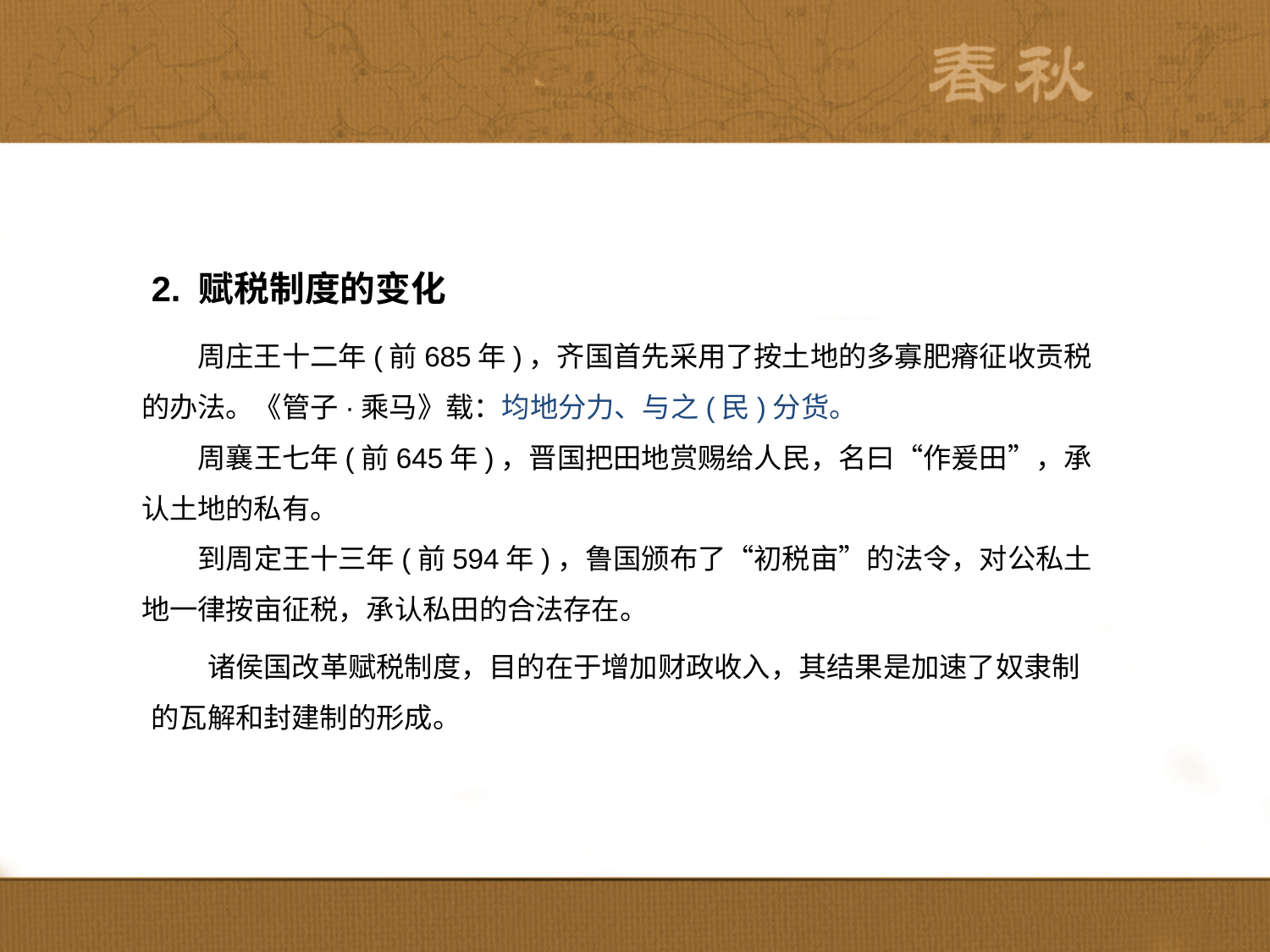

2. 赋税制度的变化
　　周庄王十二年(前685年)，齐国首先采用了按土地的多寡肥瘠征收贡税的办法。《管子·乘马》载：均地分力、与之(民)分货。
　　周襄王七年(前645年)，晋国把田地赏赐给人民，名曰“作爰田”，承认土地的私有。
　　到周定王十三年(前594年)，鲁国颁布了“初税亩”的法令，对公私土地一律按亩征税，承认私田的合法存在。
　　诸侯国改革赋税制度，目的在于增加财政收入，其结果是加速了奴隶制的瓦解和封建制的形成。